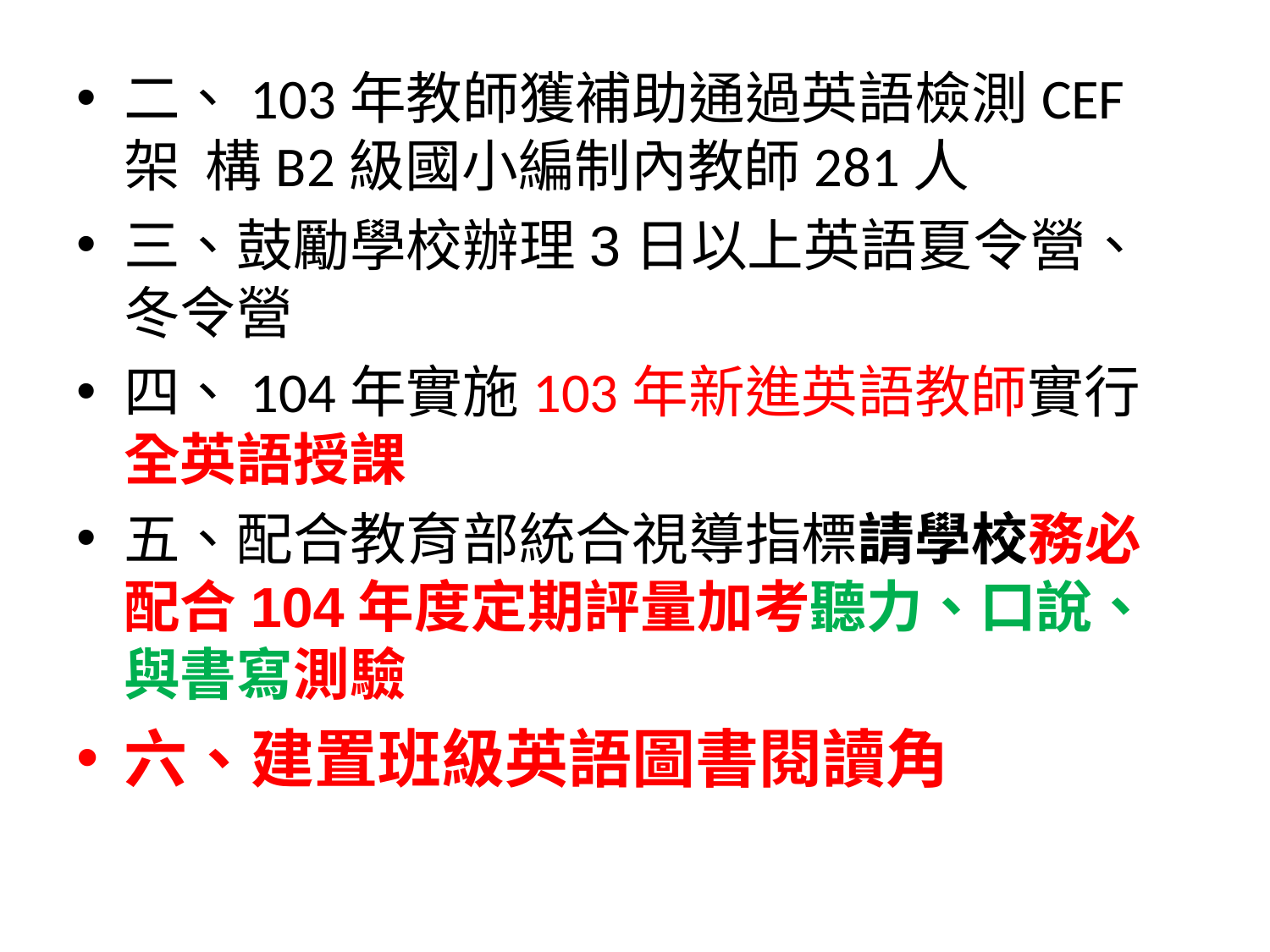

二、103年教師獲補助通過英語檢測CEF架  構B2級國小編制內教師281人
三、鼓勵學校辦理3日以上英語夏令營、冬令營
四、104年實施103年新進英語教師實行全英語授課
五、配合教育部統合視導指標請學校務必配合104年度定期評量加考聽力、口說、與書寫測驗
六、建置班級英語圖書閱讀角